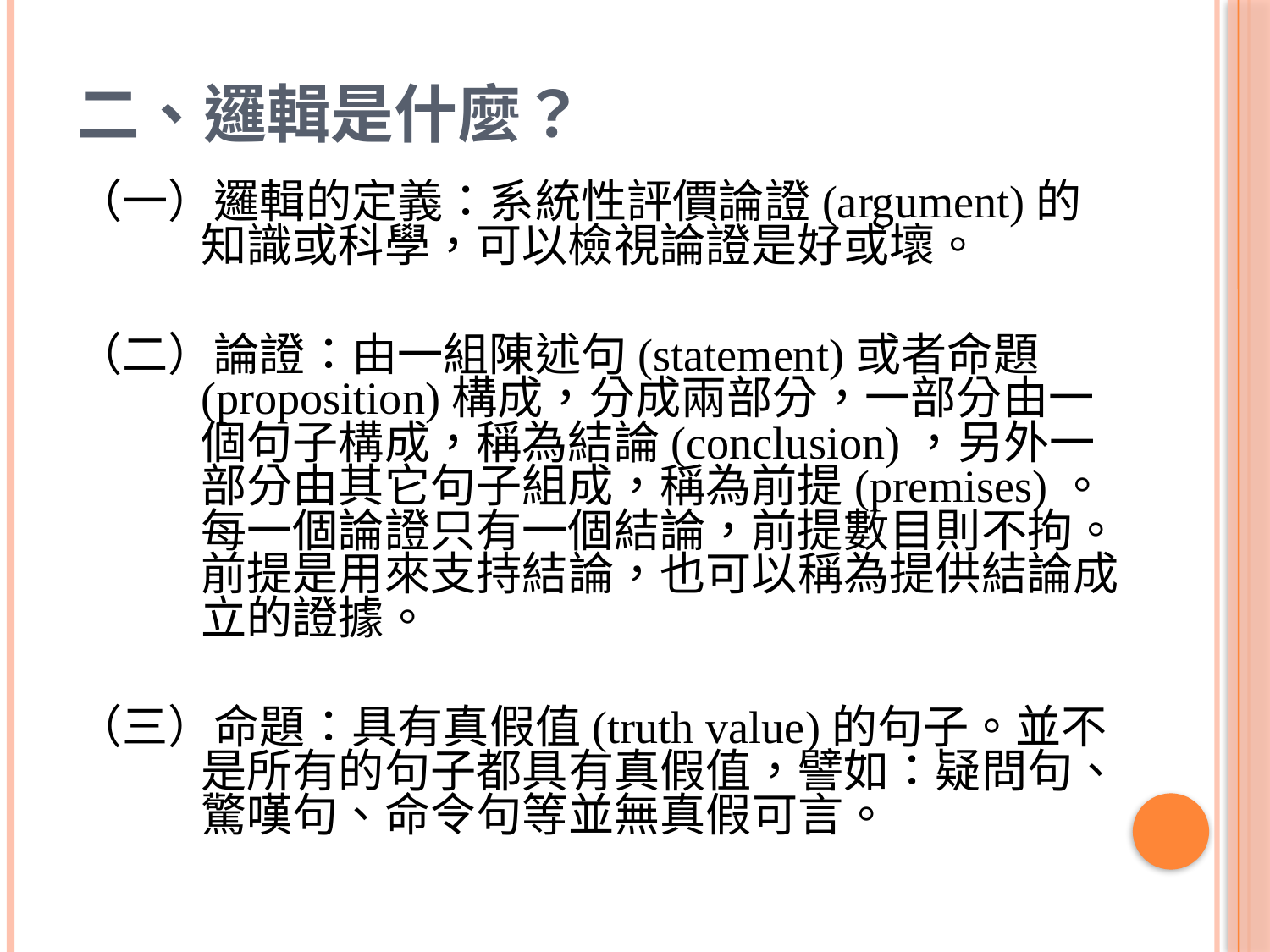

# 二、邏輯是什麼？
（一）邏輯的定義：系統性評價論證(argument)的知識或科學，可以檢視論證是好或壞。

（二）論證：由一組陳述句(statement)或者命題(proposition)構成，分成兩部分，一部分由一個句子構成，稱為結論(conclusion)，另外一部分由其它句子組成，稱為前提(premises)。每一個論證只有一個結論，前提數目則不拘。前提是用來支持結論，也可以稱為提供結論成立的證據。

（三）命題：具有真假值(truth value)的句子。並不是所有的句子都具有真假值，譬如：疑問句、驚嘆句、命令句等並無真假可言。